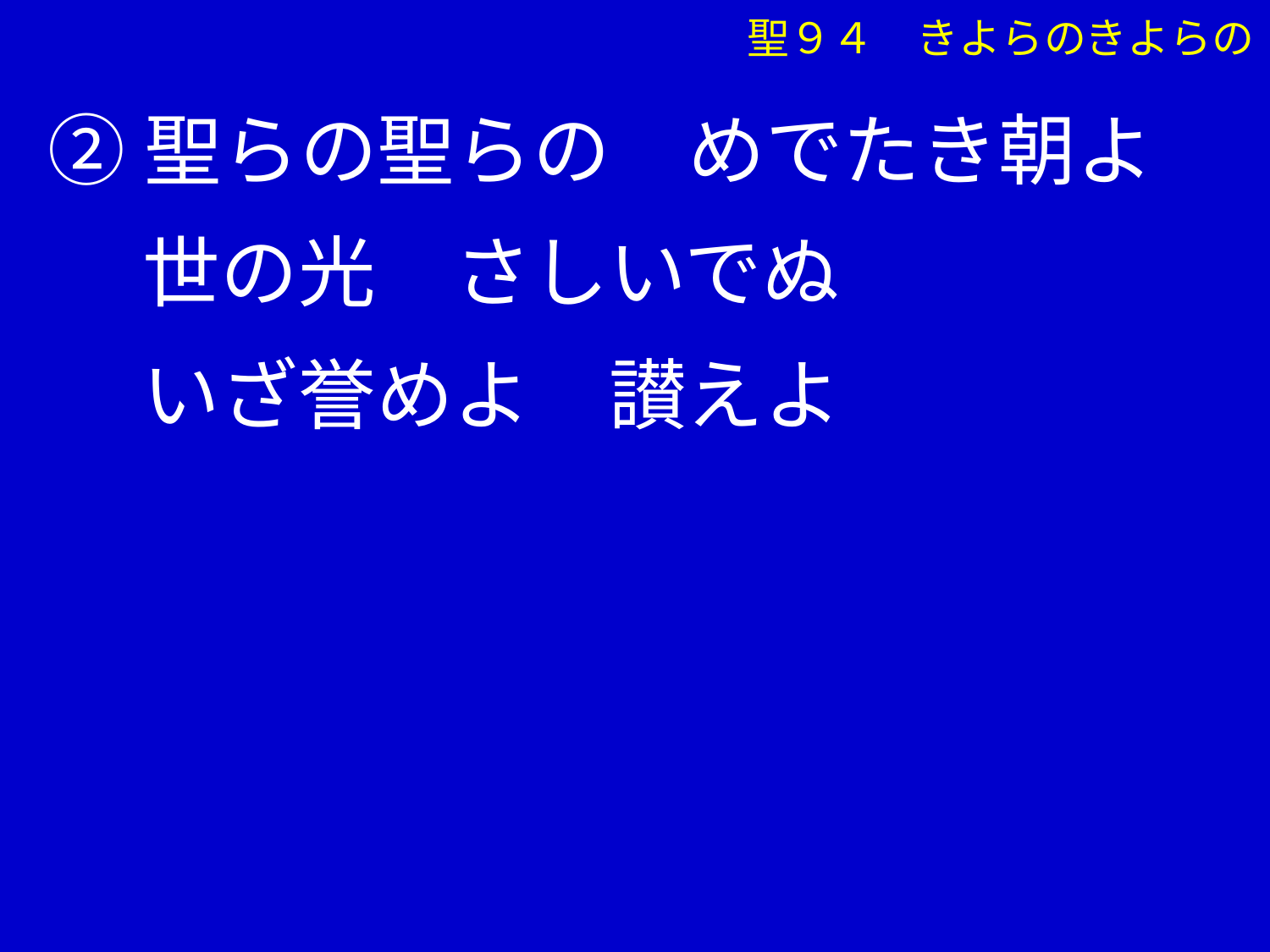

②聖らの聖らの　めでたき朝よ
　 世の光　さしいでぬ
　 いざ誉めよ　讃えよ

聖９４　きよらのきよらの